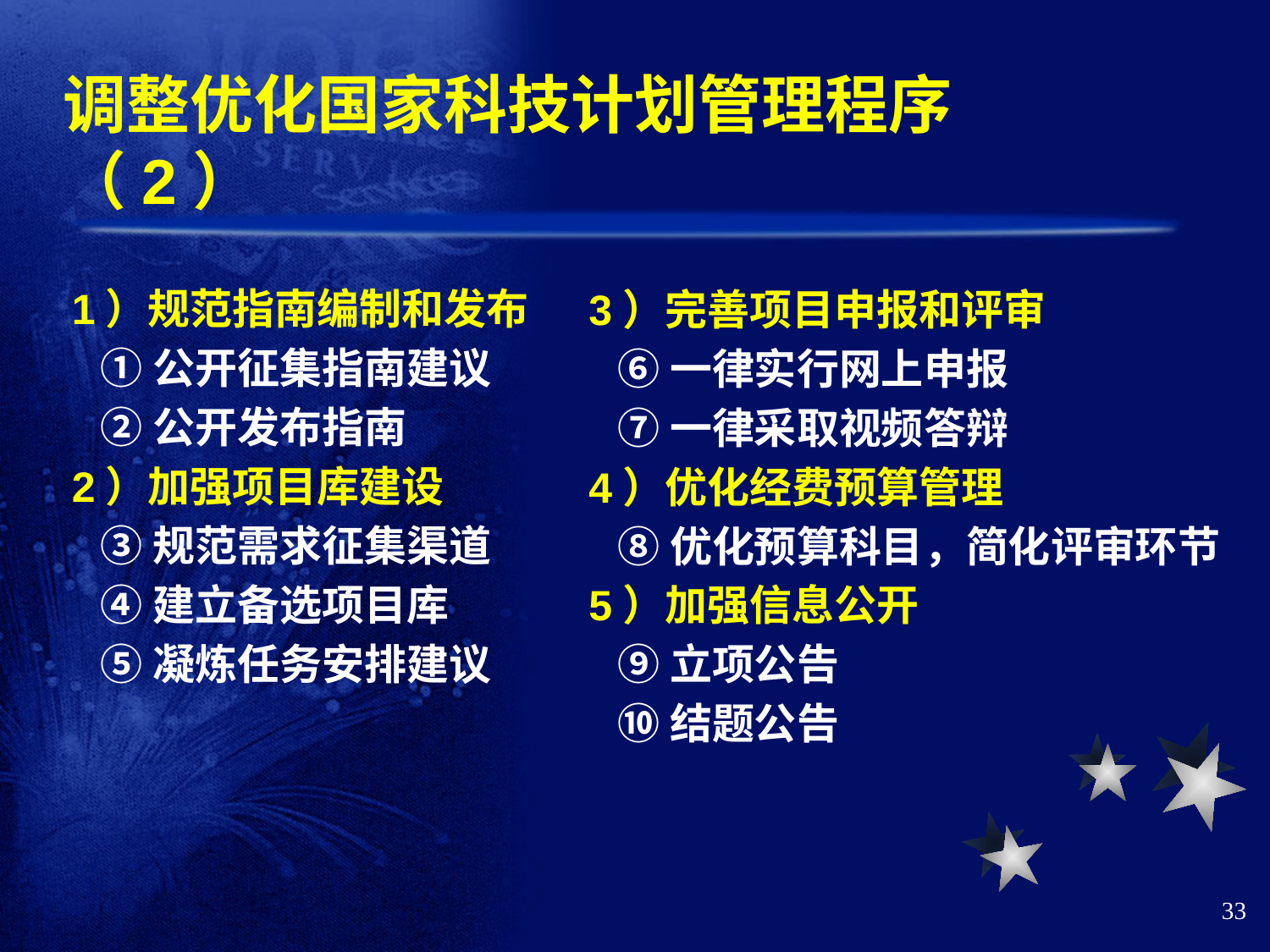

调整优化国家科技计划管理程序（2）

3）完善项目申报和评审
   ⑥一律实行网上申报
   ⑦一律采取视频答辩
4）优化经费预算管理
   ⑧优化预算科目，简化评审环节
5）加强信息公开
   ⑨立项公告
   ⑩结题公告
1）规范指南编制和发布
   ①公开征集指南建议
   ②公开发布指南
2）加强项目库建设
   ③规范需求征集渠道
   ④建立备选项目库
   ⑤凝炼任务安排建议
33